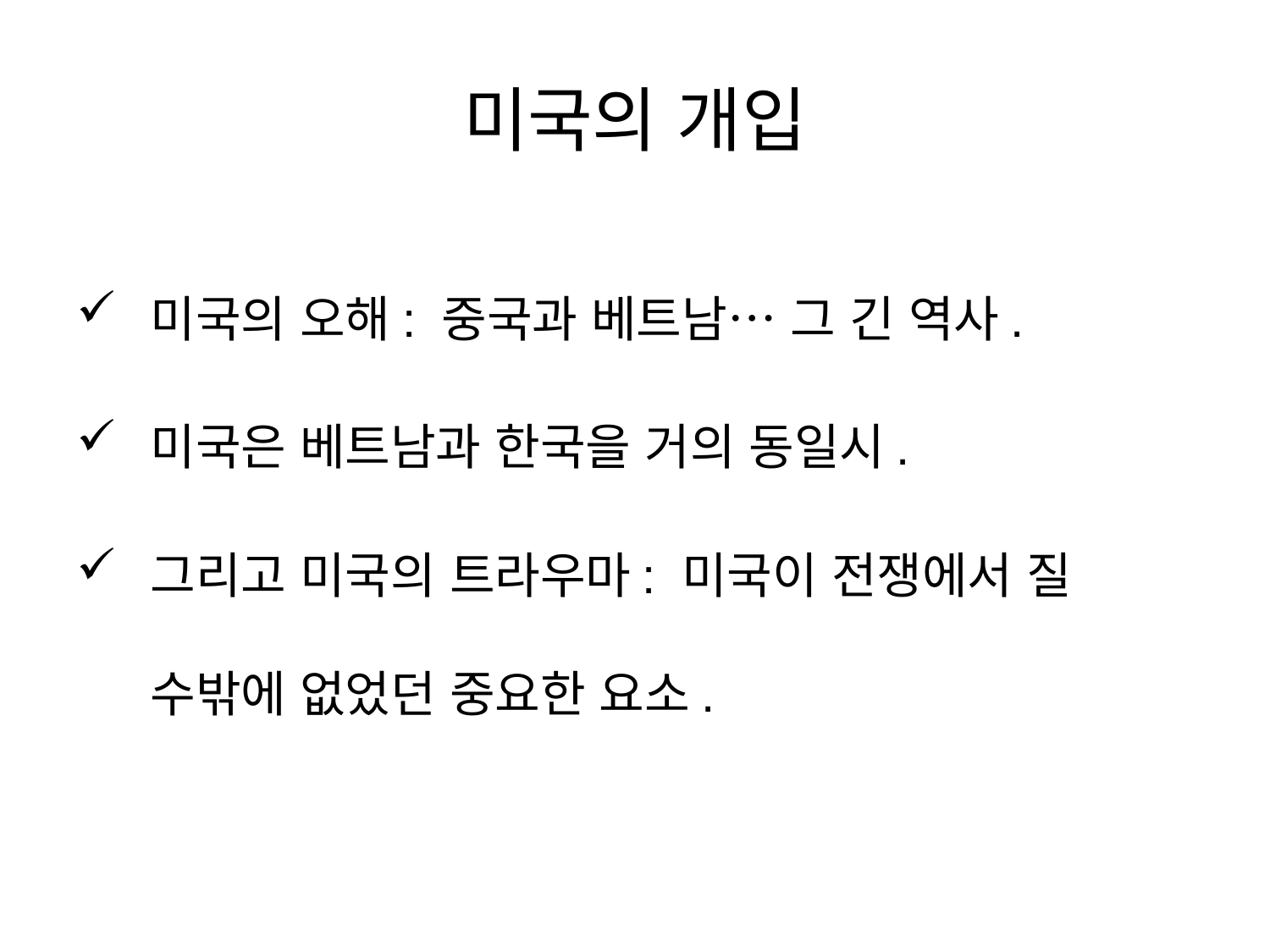

# 미국의 개입
미국의 오해: 중국과 베트남… 그 긴 역사.
미국은 베트남과 한국을 거의 동일시.
그리고 미국의 트라우마: 미국이 전쟁에서 질 수밖에 없었던 중요한 요소.